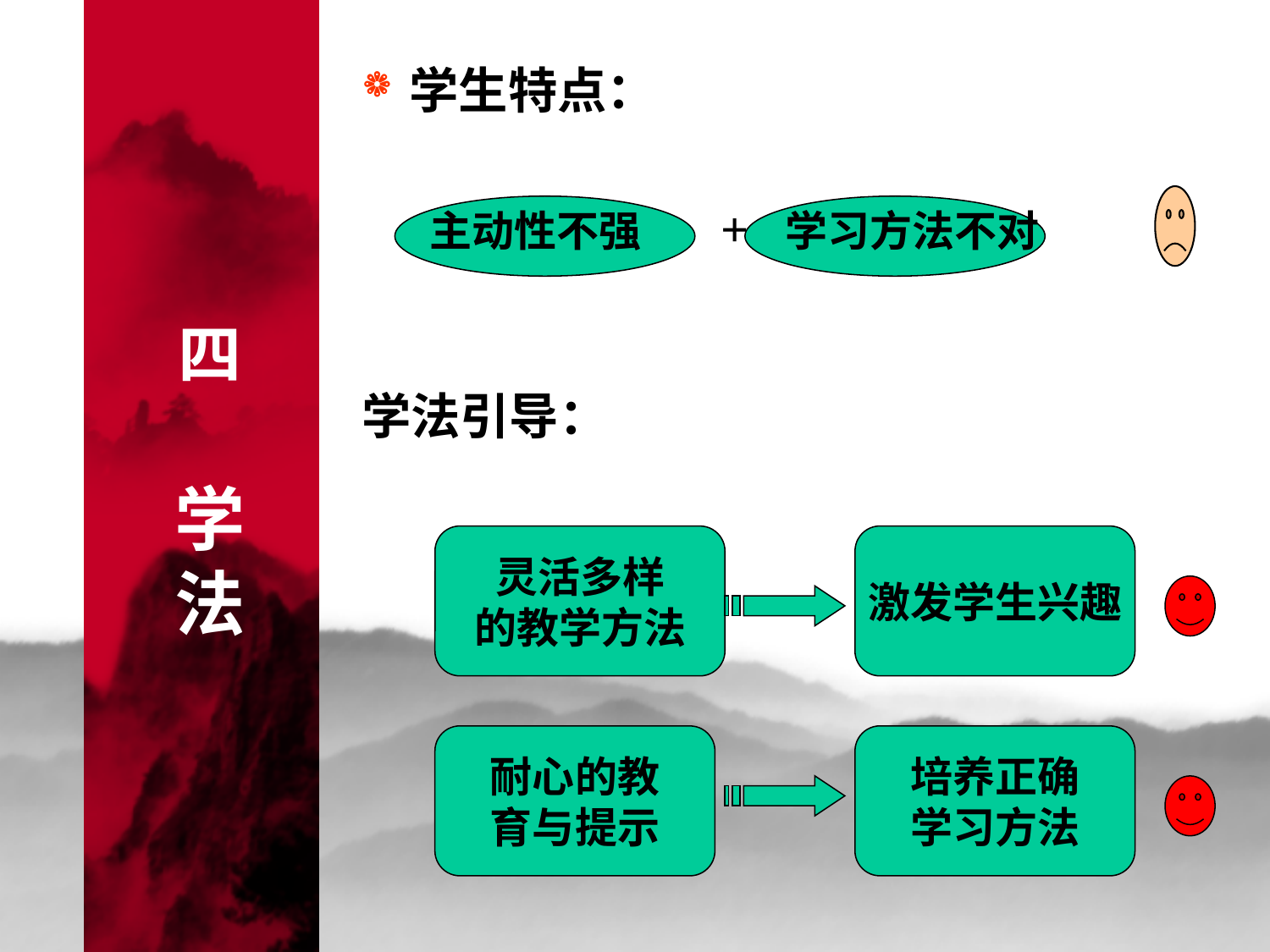

学生特点：

     主动性不强      +  学习方法不对

学法引导：

四
学
法

灵活多样
的教学方法
激发学生兴趣

耐心的教
育与提示
培养正确
学习方法